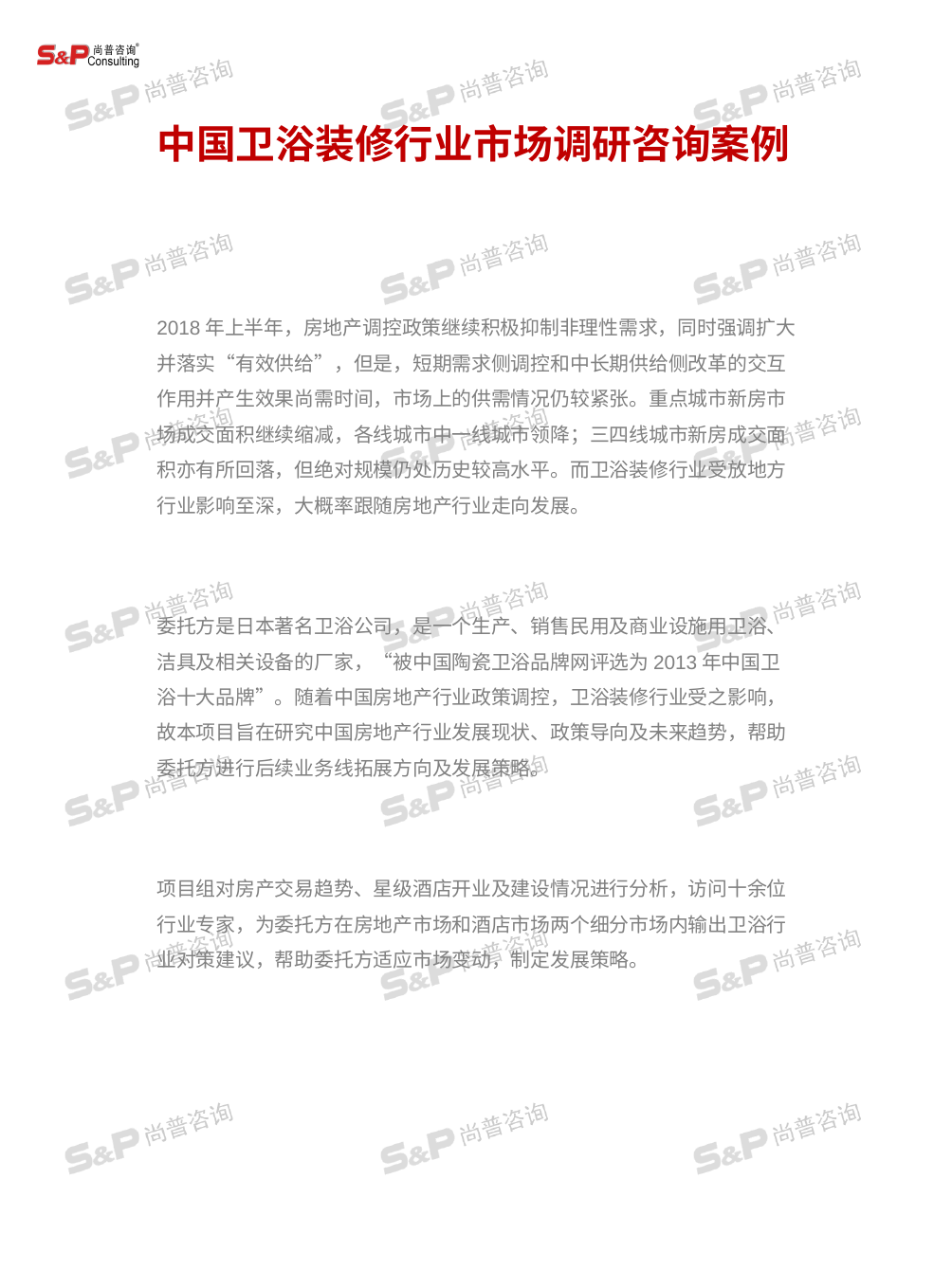

中国卫浴装修行业市场调研咨询案例

2018年上半年，房地产调控政策继续积极抑制非理性需求，同时强调扩大并落实“有效供给”，但是，短期需求侧调控和中长期供给侧改革的交互作用并产生效果尚需时间，市场上的供需情况仍较紧张。重点城市新房市场成交面积继续缩减，各线城市中一线城市领降；三四线城市新房成交面积亦有所回落，但绝对规模仍处历史较高水平。而卫浴装修行业受放地方行业影响至深，大概率跟随房地产行业走向发展。

委托方是日本著名卫浴公司，是一个生产、销售民用及商业设施用卫浴、洁具及相关设备的厂家，“被中国陶瓷卫浴品牌网评选为2013年中国卫浴十大品牌”。随着中国房地产行业政策调控，卫浴装修行业受之影响，故本项目旨在研究中国房地产行业发展现状、政策导向及未来趋势，帮助委托方进行后续业务线拓展方向及发展策略。

项目组对房产交易趋势、星级酒店开业及建设情况进行分析，访问十余位行业专家，为委托方在房地产市场和酒店市场两个细分市场内输出卫浴行业对策建议，帮助委托方适应市场变动，制定发展策略。